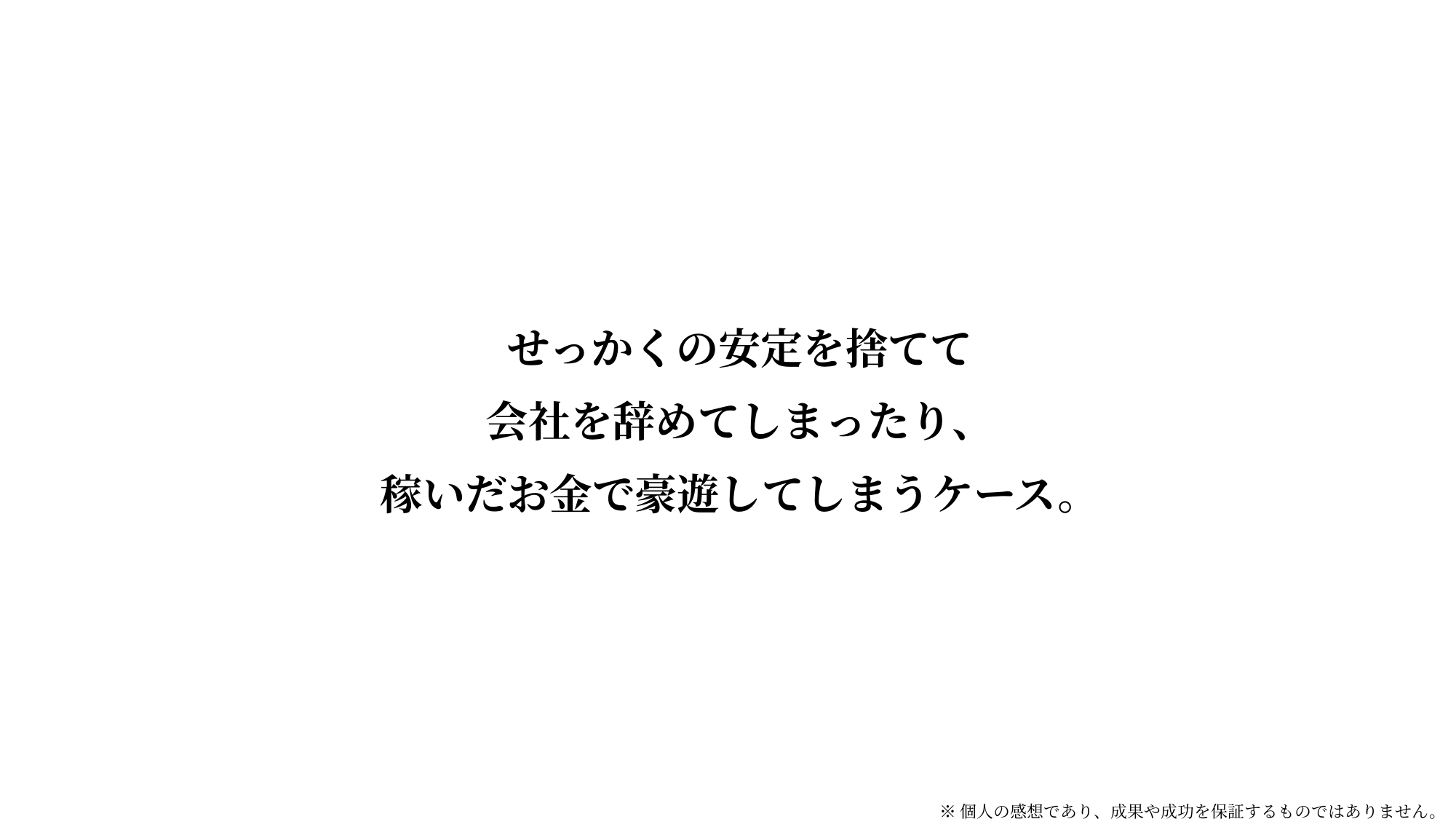

せっかくの安定を捨てて
会社を辞めてしまったり、
稼いだお金で豪遊してしまうケース。
※個人の感想であり、成果や成功を保証するものではありません。